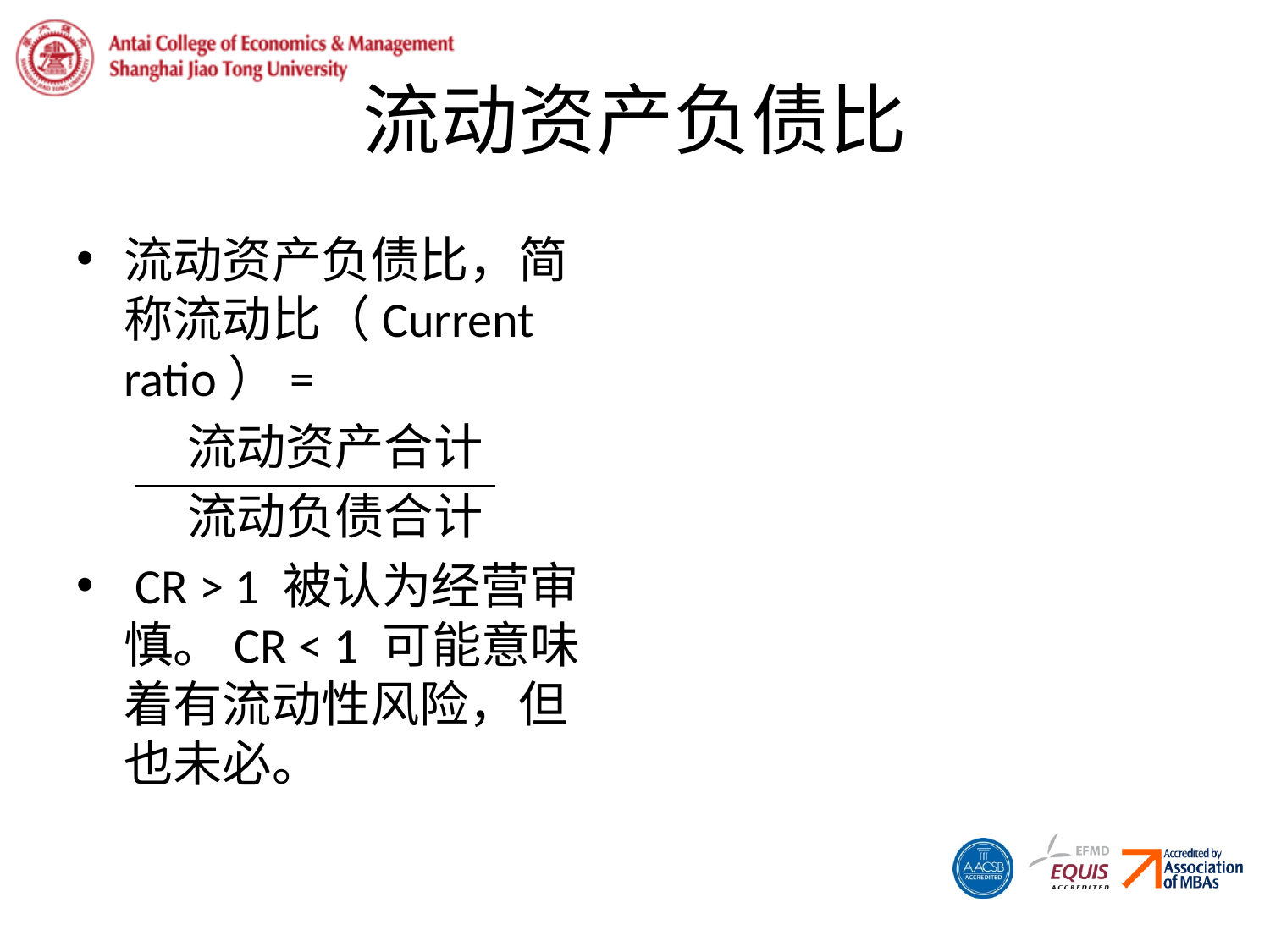

# 流动资产负债比
流动资产负债比，简称流动比（Current ratio）=
         流动资产合计
         流动负债合计
 CR > 1 被认为经营审慎。CR < 1 可能意味着有流动性风险，但也未必。